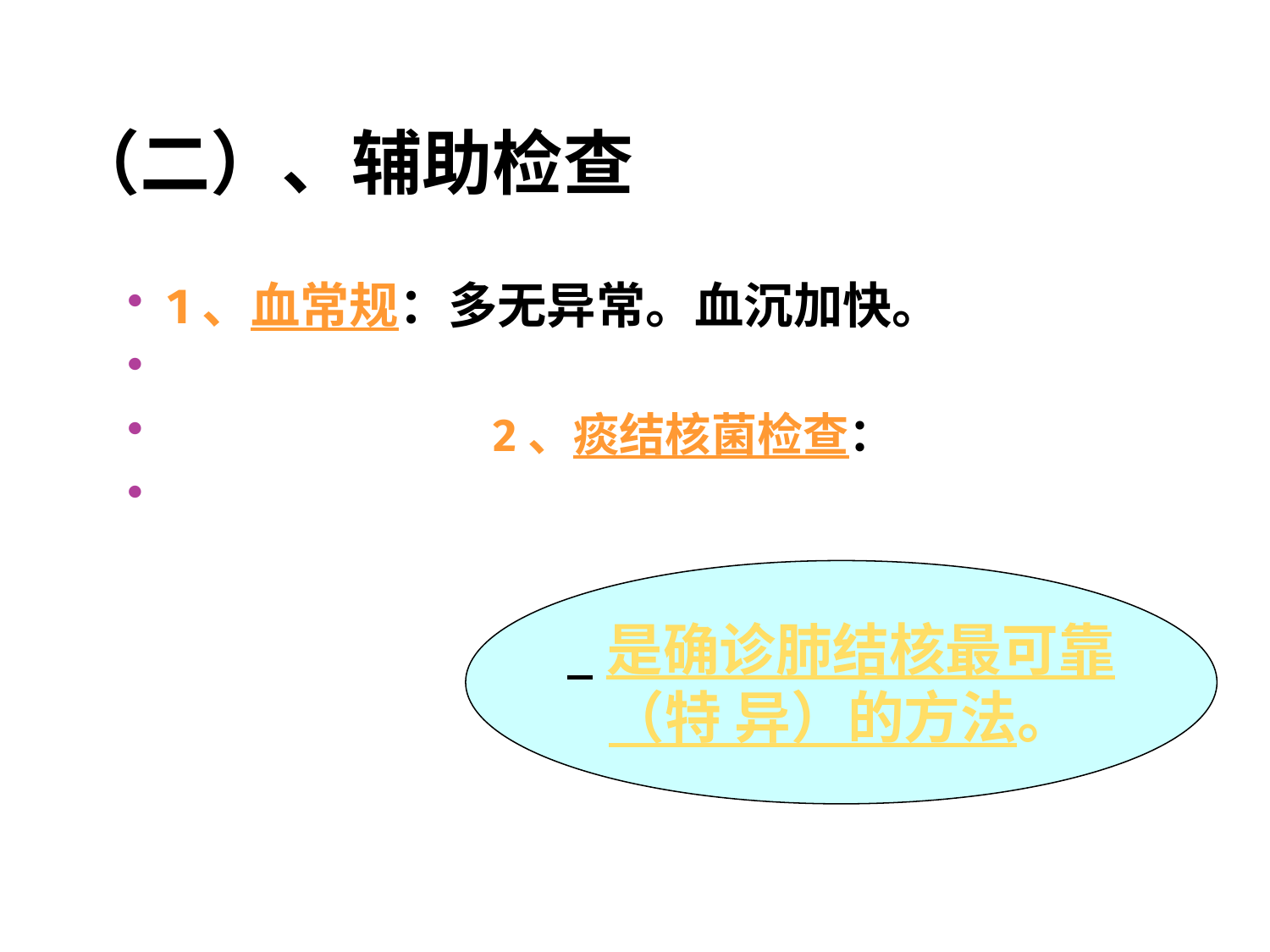

# （二）、辅助检查
1、血常规：多无异常。血沉加快。

                            2、痰结核菌检查：

  是确诊肺结核最可靠
（特 异）的方法。